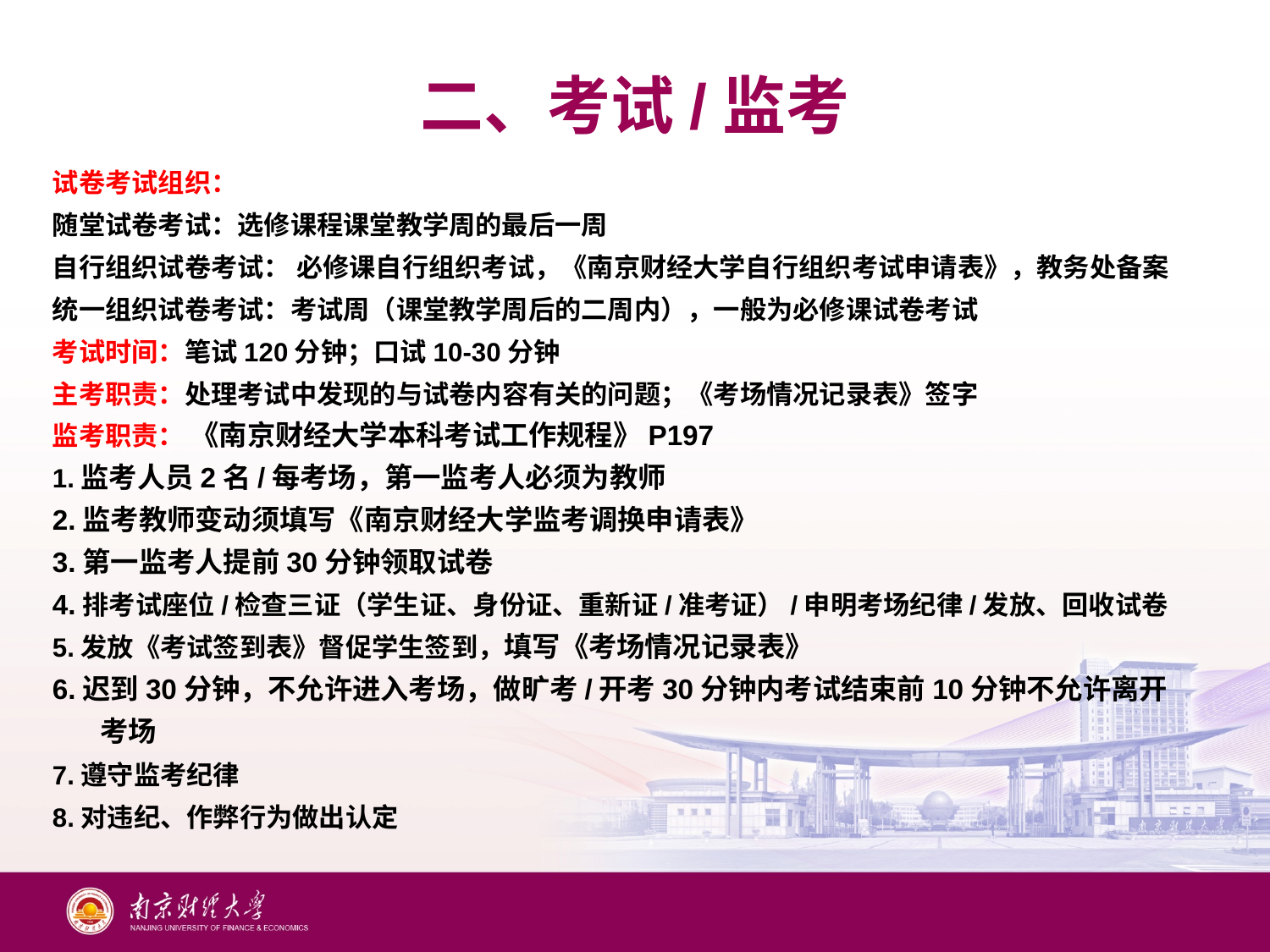

# 二、考试/监考
试卷考试组织：
随堂试卷考试：选修课程课堂教学周的最后一周
自行组织试卷考试： 必修课自行组织考试，《南京财经大学自行组织考试申请表》，教务处备案
统一组织试卷考试：考试周（课堂教学周后的二周内），一般为必修课试卷考试
考试时间：笔试120分钟；口试10-30分钟
主考职责：处理考试中发现的与试卷内容有关的问题；《考场情况记录表》签字
监考职责： 《南京财经大学本科考试工作规程》P197
1.监考人员2名/每考场，第一监考人必须为教师
2.监考教师变动须填写《南京财经大学监考调换申请表》
3.第一监考人提前30分钟领取试卷
4.排考试座位/检查三证（学生证、身份证、重新证/准考证）/申明考场纪律/发放、回收试卷
5.发放《考试签到表》督促学生签到，填写《考场情况记录表》
6.迟到30分钟，不允许进入考场，做旷考/开考30分钟内考试结束前10分钟不允许离开考场
7.遵守监考纪律
8.对违纪、作弊行为做出认定